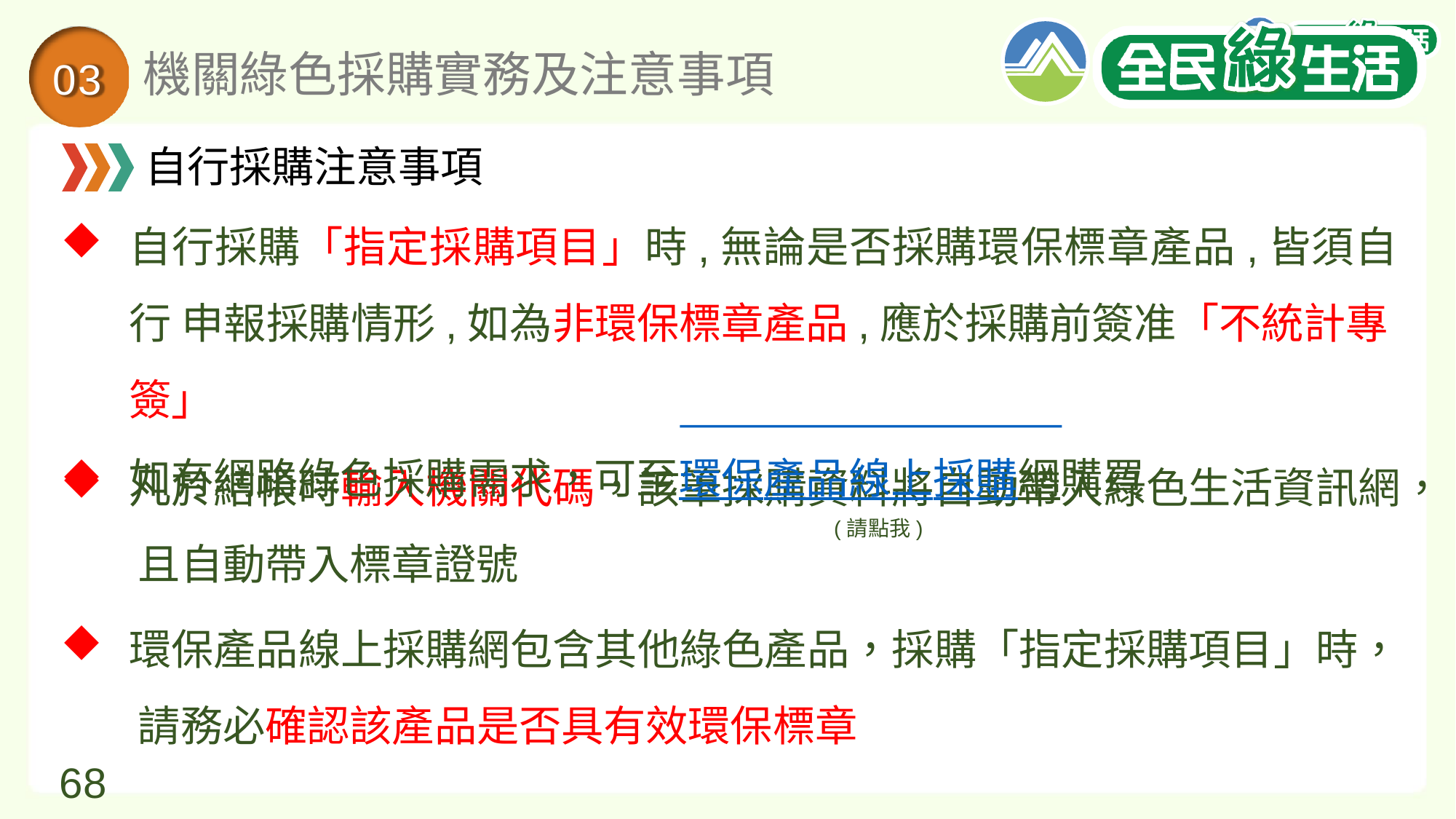

# 機關綠色採購實務及注意事項
03
自行採購注意事項
自行採購「指定採購項目」時,無論是否採購環保標章產品,皆須自行 申報採購情形,如為非環保標章產品,應於採購前簽准「不統計專簽」
如有網路綠色採購需求，可至環保產品線上採購網購買
(請點我)

凡於結帳時輸入機關代碼，該筆採購資料將自動帶入綠色生活資訊網，  且自動帶入標章證號
環保產品線上採購網包含其他綠色產品，採購「指定採購項目」時，  請務必確認該產品是否具有效環保標章
68